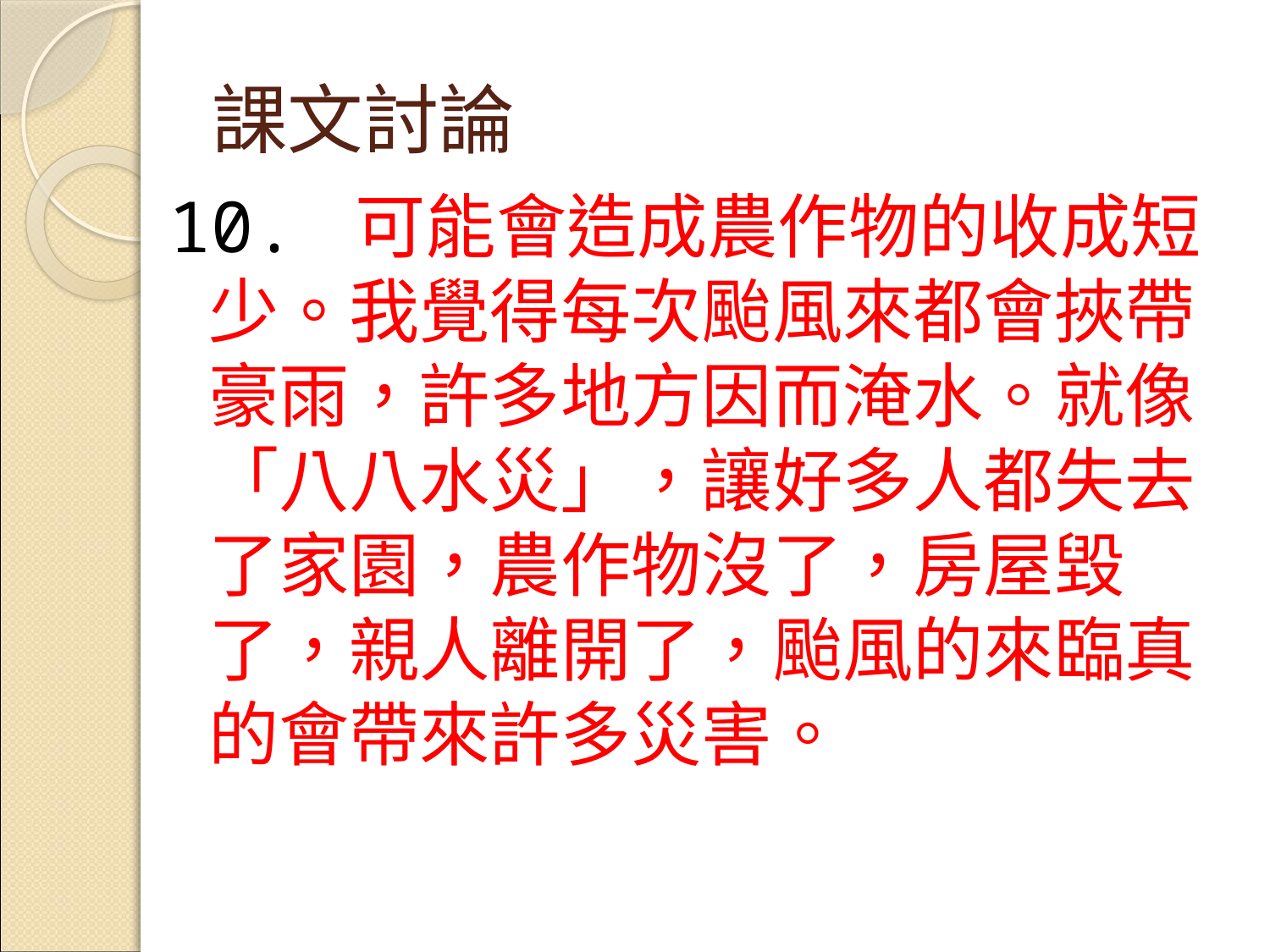

課文討論
10. 可能會造成農作物的收成短少。我覺得每次颱風來都會挾帶豪雨，許多地方因而淹水。就像「八八水災」，讓好多人都失去了家園，農作物沒了，房屋毀了，親人離開了，颱風的來臨真的會帶來許多災害。